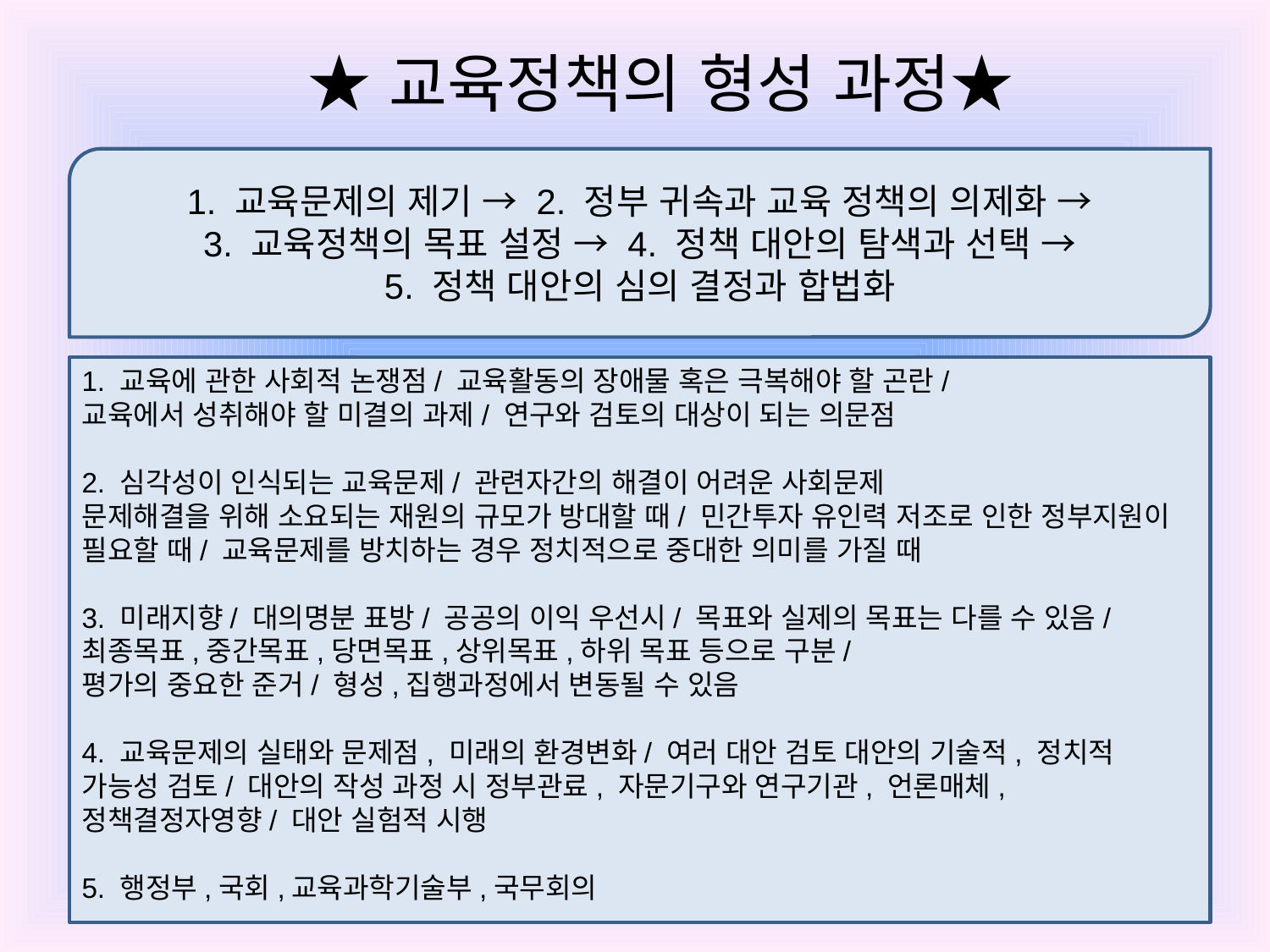

★교육정책의 형성 과정★
1. 교육문제의 제기 → 2. 정부 귀속과 교육 정책의 의제화 →
 3. 교육정책의 목표 설정 → 4. 정책 대안의 탐색과 선택 →
5. 정책 대안의 심의 결정과 합법화
1. 교육에 관한 사회적 논쟁점/ 교육활동의 장애물 혹은 극복해야 할 곤란/
교육에서 성취해야 할 미결의 과제/ 연구와 검토의 대상이 되는 의문점

2. 심각성이 인식되는 교육문제/ 관련자간의 해결이 어려운 사회문제
문제해결을 위해 소요되는 재원의 규모가 방대할 때/ 민간투자 유인력 저조로 인한 정부지원이 필요할 때/ 교육문제를 방치하는 경우 정치적으로 중대한 의미를 가질 때

3. 미래지향/ 대의명분 표방/ 공공의 이익 우선시/ 목표와 실제의 목표는 다를 수 있음/ 최종목표,중간목표,당면목표,상위목표,하위 목표 등으로 구분/
평가의 중요한 준거/ 형성,집행과정에서 변동될 수 있음

4. 교육문제의 실태와 문제점, 미래의 환경변화/ 여러 대안 검토 대안의 기술적, 정치적 가능성 검토/ 대안의 작성 과정 시 정부관료, 자문기구와 연구기관, 언론매체, 정책결정자영향/ 대안 실험적 시행

5. 행정부,국회,교육과학기술부,국무회의